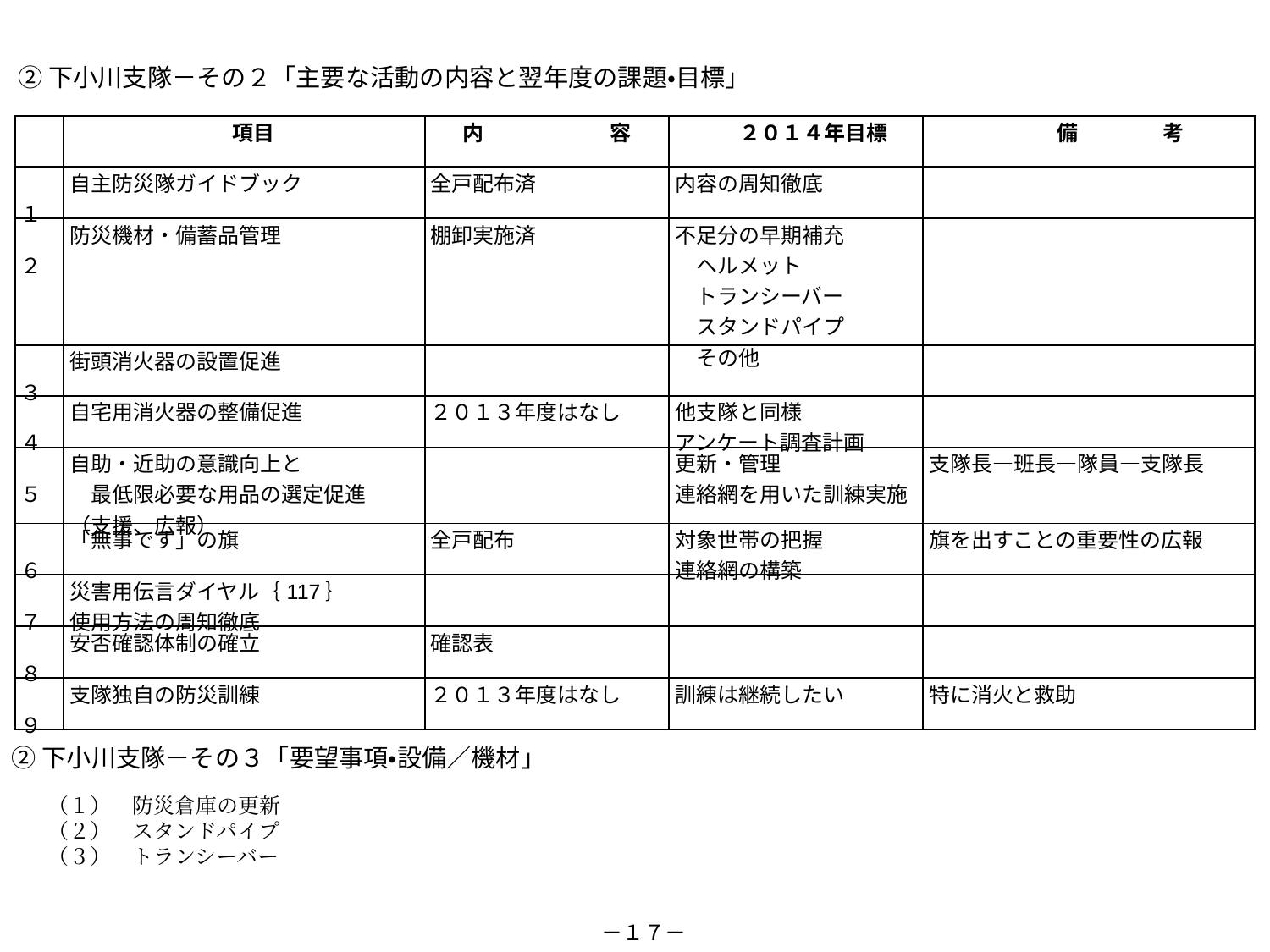

②下小川支隊－その２「主要な活動の内容と翌年度の課題・目標」
|  | 項目 | 内　　　　　　容 | ２０１４年目標 | 備　　　　考 |
| --- | --- | --- | --- | --- |
| １ | 自主防災隊ガイドブック | 全戸配布済 | 内容の周知徹底 |  |
| ２ | 防災機材・備蓄品管理 | 棚卸実施済 | 不足分の早期補充 　ヘルメット 　トランシーバー 　スタンドパイプ 　その他 |  |
| ３ | 街頭消火器の設置促進 |  |  |  |
| ４ | 自宅用消火器の整備促進 | ２０１３年度はなし | 他支隊と同様 アンケート調査計画 |  |
| ５ | 自助・近助の意識向上と 　最低限必要な用品の選定促進 （支援、広報） |  | 更新・管理　 連絡網を用いた訓練実施 | 支隊長―班長―隊員―支隊長 |
| ６ | 「無事です」の旗 | 全戸配布 | 対象世帯の把握 連絡網の構築 | 旗を出すことの重要性の広報 |
| ７ | 災害用伝言ダイヤル｛117｝ 使用方法の周知徹底 |  |  |  |
| ８ | 安否確認体制の確立 | 確認表 |  |  |
| ９ | 支隊独自の防災訓練 | ２０１３年度はなし | 訓練は継続したい | 特に消火と救助 |
②下小川支隊－その３「要望事項・設備／機材」
（１）　防災倉庫の更新
（２）　スタンドパイプ
（３）　トランシーバー
－１７－